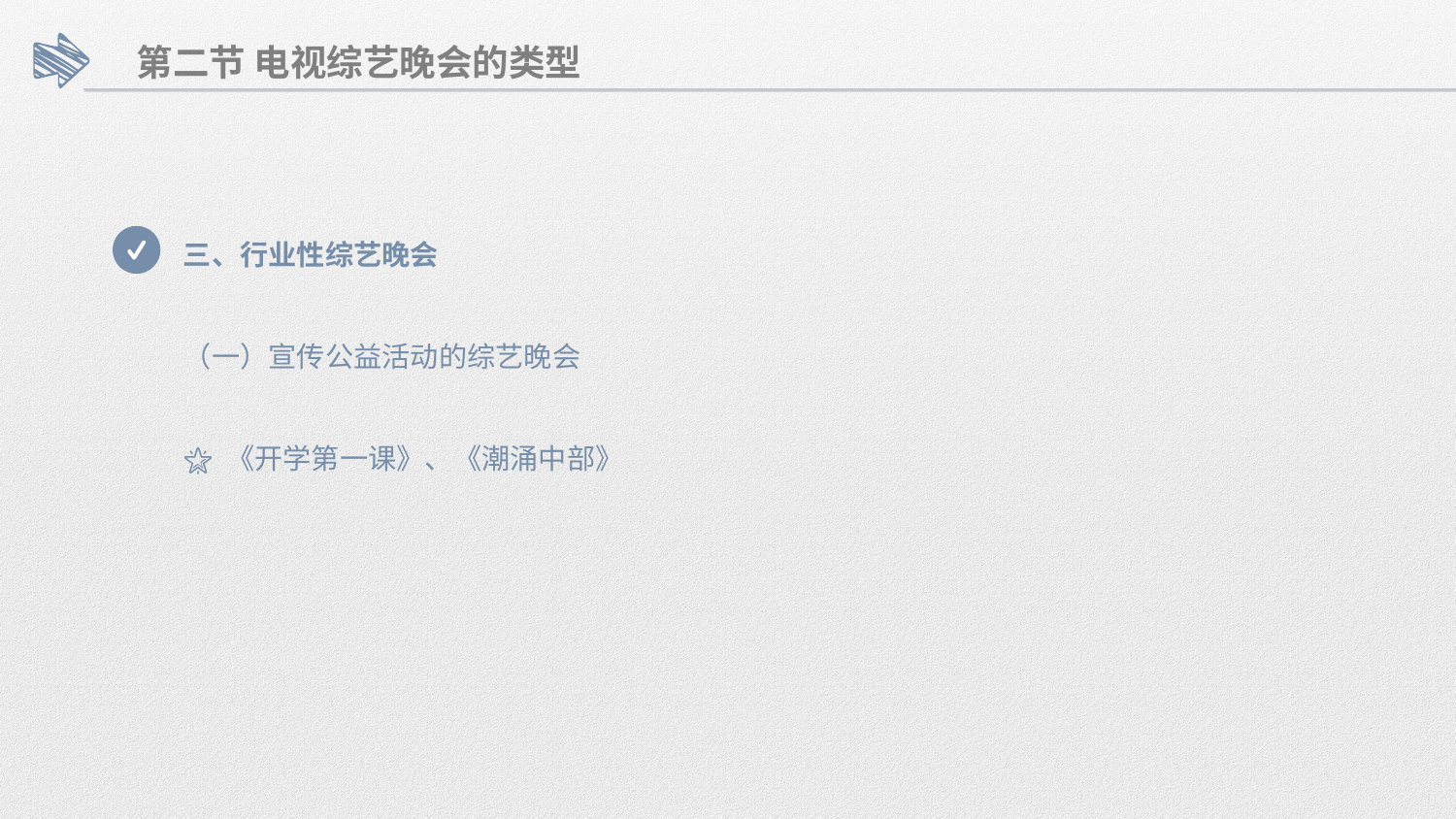

第二节 电视综艺晚会的类型
三、行业性综艺晚会

（一）宣传公益活动的综艺晚会

🌟 《开学第一课》、《潮涌中部》